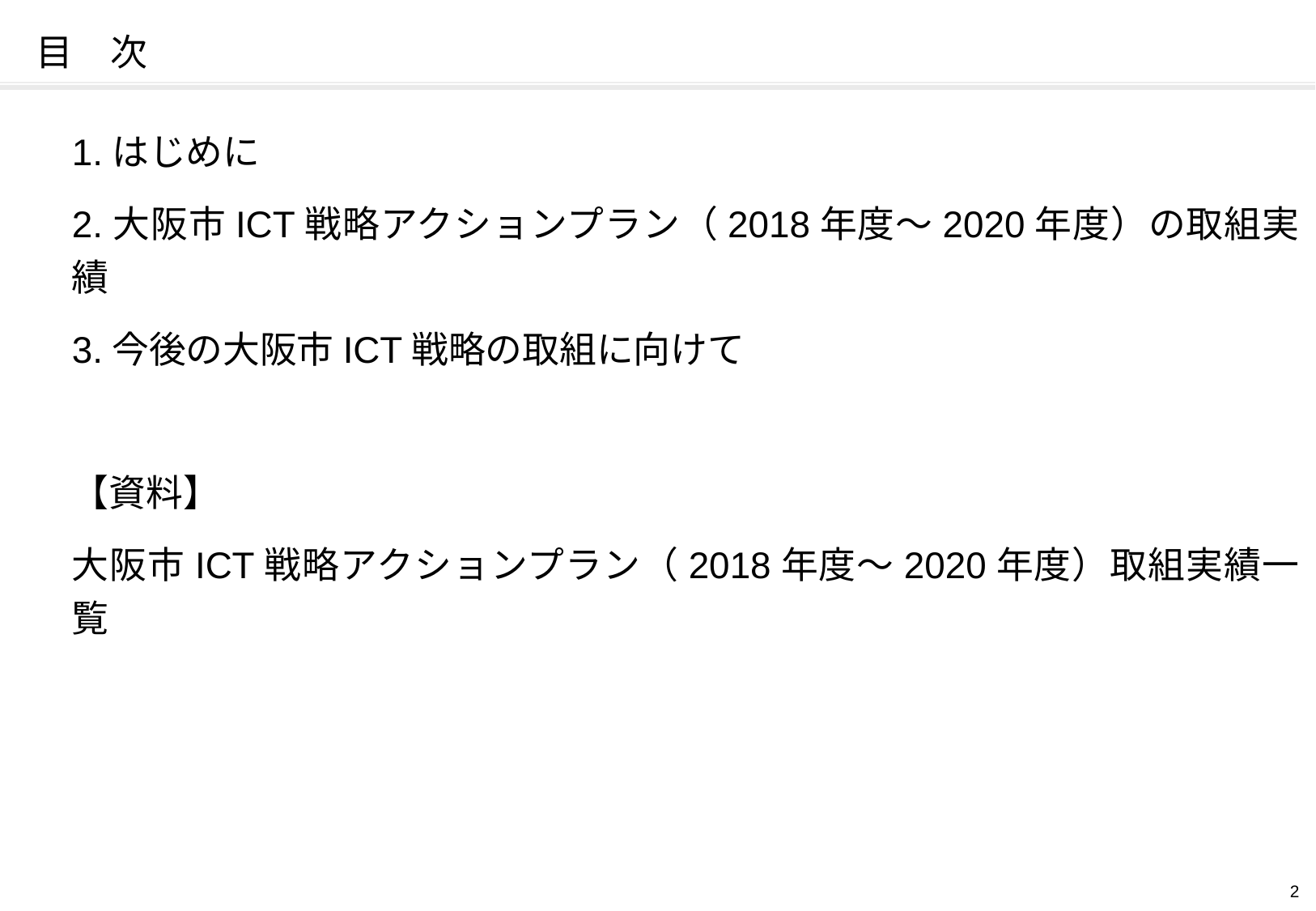

# 目　次
1.はじめに
2.大阪市ICT戦略アクションプラン（2018年度～2020年度）の取組実績
3.今後の大阪市ICT戦略の取組に向けて

【資料】
大阪市ICT戦略アクションプラン（2018年度～2020年度）取組実績一覧
2